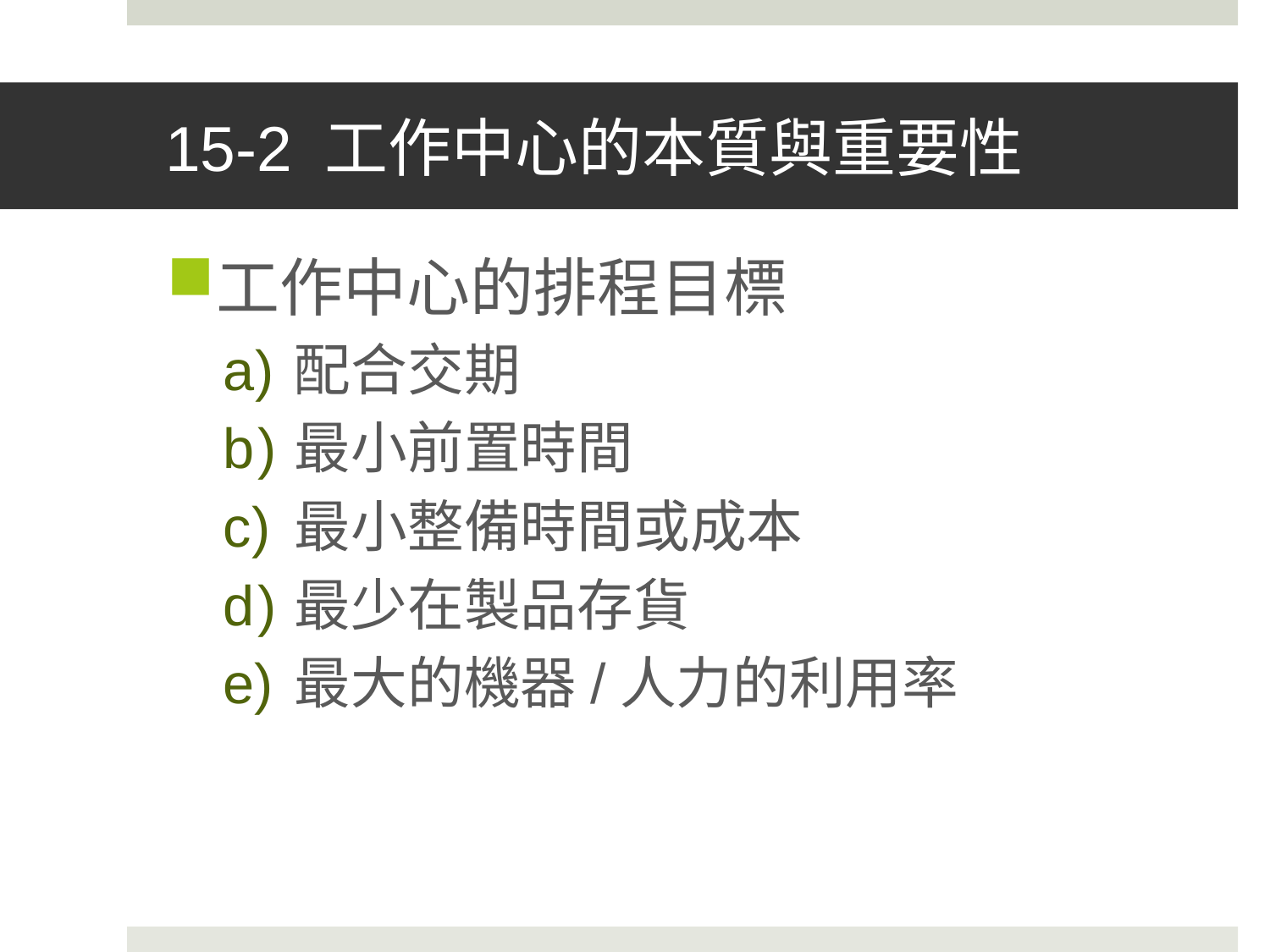

# 15-2 工作中心的本質與重要性
工作中心的排程目標
配合交期
最小前置時間
最小整備時間或成本
最少在製品存貨
最大的機器/人力的利用率